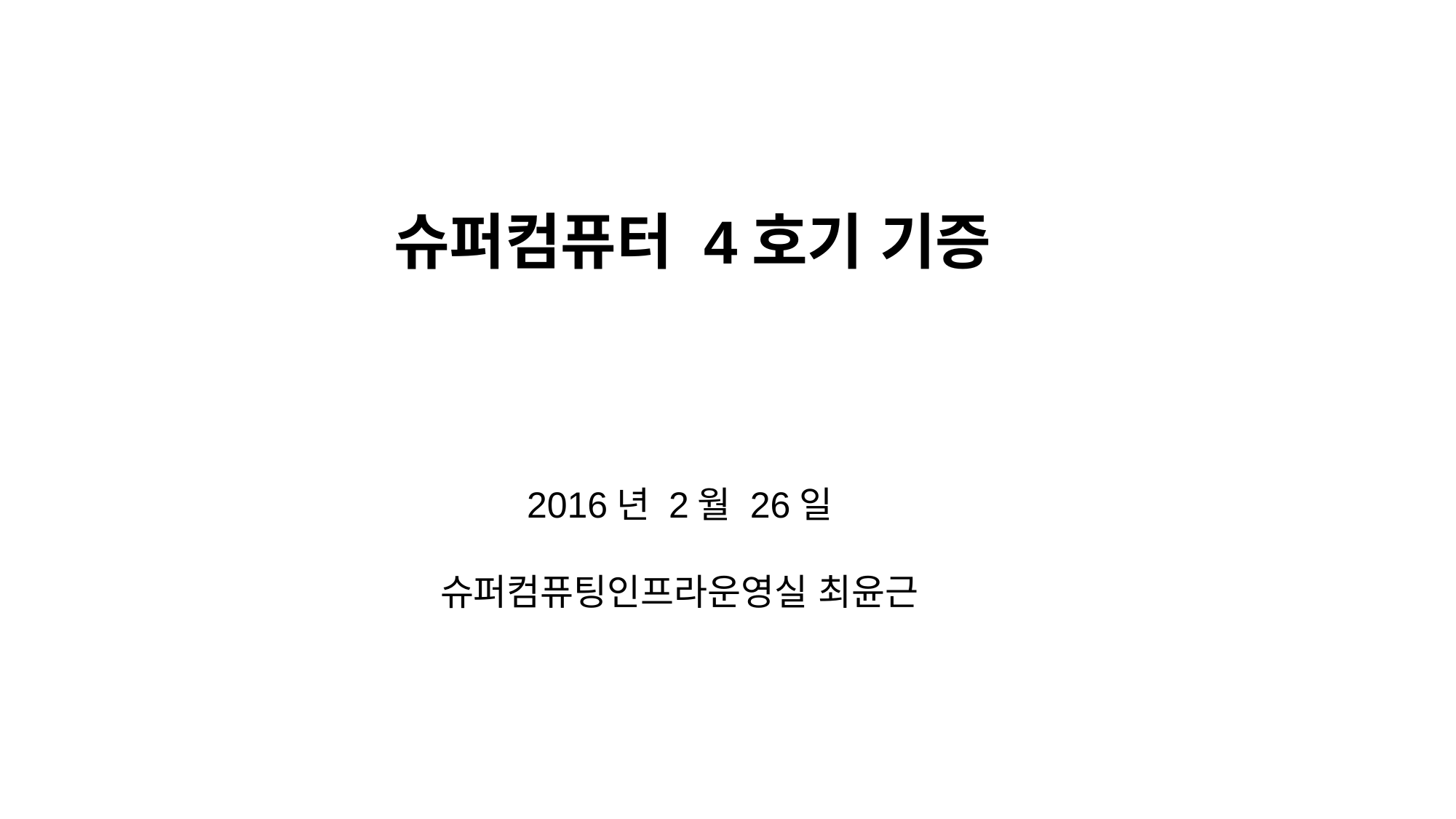

슈퍼컴퓨터 4호기 기증
2016년 2월 26일

슈퍼컴퓨팅인프라운영실 최윤근